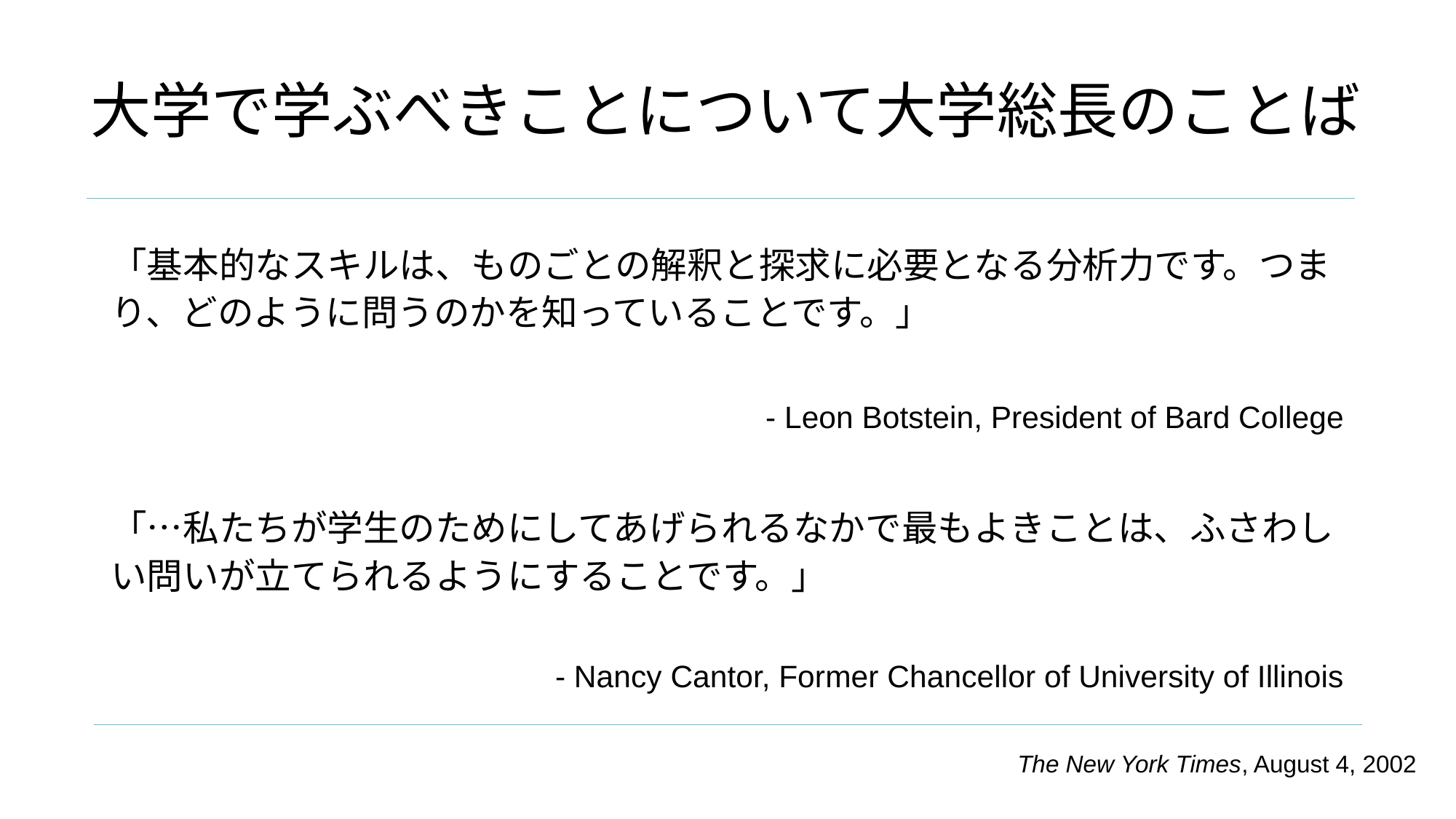

# 大学で学ぶべきことについて大学総長のことば
「基本的なスキルは、ものごとの解釈と探求に必要となる分析力です。つまり、どのように問うのかを知っていることです。」

	- Leon Botstein, President of Bard College

「…私たちが学生のためにしてあげられるなかで最もよきことは、ふさわしい問いが立てられるようにすることです。」

	- Nancy Cantor, Former Chancellor of University of Illinois

The New York Times, August 4, 2002